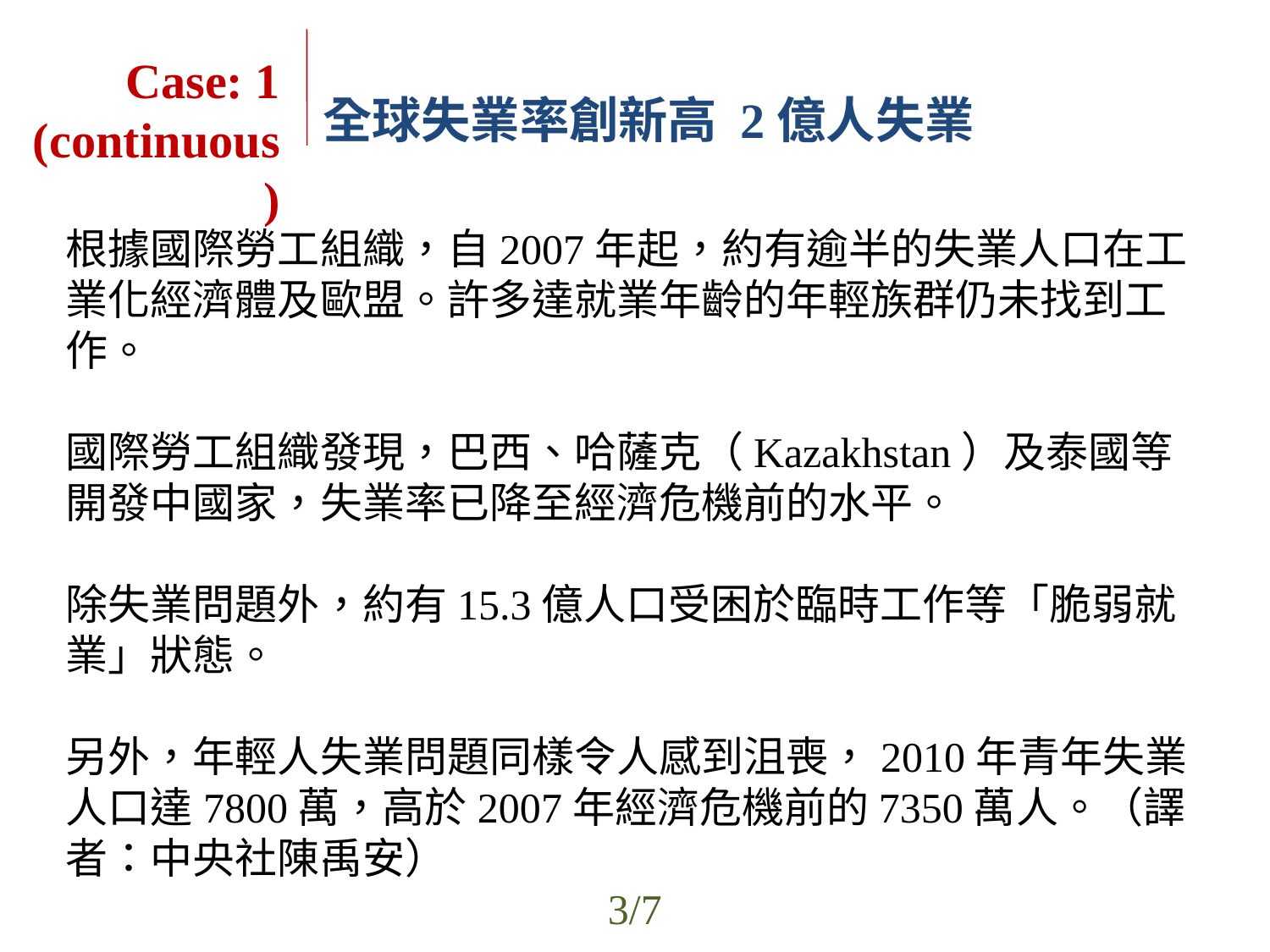

Case: 1
(continuous)
全球失業率創新高 2億人失業
根據國際勞工組織，自2007年起，約有逾半的失業人口在工業化經濟體及歐盟。許多達就業年齡的年輕族群仍未找到工作。

國際勞工組織發現，巴西、哈薩克（Kazakhstan）及泰國等開發中國家，失業率已降至經濟危機前的水平。

除失業問題外，約有15.3億人口受困於臨時工作等「脆弱就業」狀態。

另外，年輕人失業問題同樣令人感到沮喪，2010年青年失業人口達7800萬，高於2007年經濟危機前的7350萬人。（譯者：中央社陳禹安）
3/7